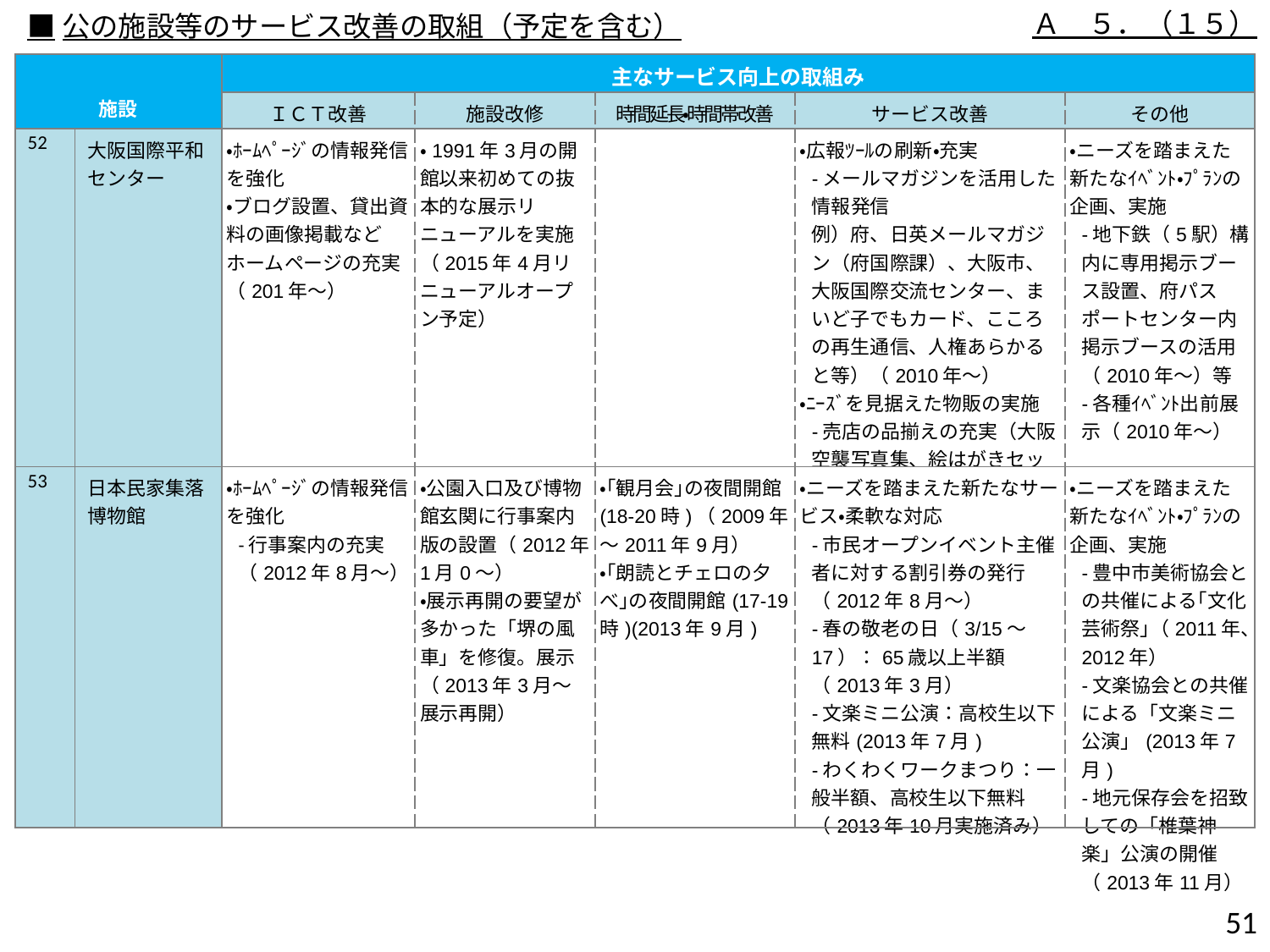

Ａ　５．（１５）
■公の施設等のサービス改善の取組（予定を含む）
| 施設 |  | 主なサービス向上の取組み |  |  |  |  |
| --- | --- | --- | --- | --- | --- | --- |
|  |  | ＩＣＴ改善 | 施設改修 | 時間延長・時間帯改善 | サービス改善 | その他 |
| 52 | 大阪国際平和センター | ・ﾎｰﾑﾍﾟｰｼﾞの情報発信を強化 ・ブログ設置、貸出資料の画像掲載などホームページの充実（201年～） | ・1991年3月の開館以来初めての抜本的な展示リニューアルを実施（2015年4月リニューアルオープン予定） |  | ・広報ﾂｰﾙの刷新・充実 -メールマガジンを活用した情報発信 例）府、日英メールマガジン（府国際課）、大阪市、大阪国際交流センター、まいど子でもカード、こころの再生通信、人権あらかると等）（2010年～） ・ﾆｰｽﾞを見据えた物販の実施 -売店の品揃えの充実（大阪空襲写真集、絵はがきセット、絵本（昭和の子どもたち））（2011年～） | ・ニーズを踏まえた新たなｲﾍﾞﾝﾄ・ﾌﾟﾗﾝの企画、実施 -地下鉄（5駅）構内に専用掲示ブース設置、府パスポートセンター内掲示ブースの活用（2010年～）等 -各種ｲﾍﾞﾝﾄ出前展示（2010年～） |
| 53 | 日本民家集落博物館 | ・ﾎｰﾑﾍﾟｰｼﾞの情報発信を強化 -行事案内の充実（2012年8月～） | ・公園入口及び博物館玄関に行事案内版の設置（2012年1月0～） ・展示再開の要望が多かった「堺の風車」を修復。展示（2013年3月～展示再開） | ・｢観月会｣の夜間開館(18-20時)（2009年～2011年9月） ・｢朗読とチェロの夕べ｣の夜間開館(17-19時)(2013年9月) | ・ニーズを踏まえた新たなサービス・柔軟な対応 -市民オープンイベント主催者に対する割引券の発行（2012年8月～） -春の敬老の日（3/15～17）：65歳以上半額（2013年3月） -文楽ミニ公演：高校生以下無料(2013年7月) -わくわくワークまつり：一般半額、高校生以下無料（2013年10月実施済み） | ・ニーズを踏まえた新たなｲﾍﾞﾝﾄ・ﾌﾟﾗﾝの企画、実施 -豊中市美術協会との共催による｢文化芸術祭｣（2011年、2012年） -文楽協会との共催による「文楽ミニ公演」(2013年7月) -地元保存会を招致しての「椎葉神楽」公演の開催（2013年11月） |
51